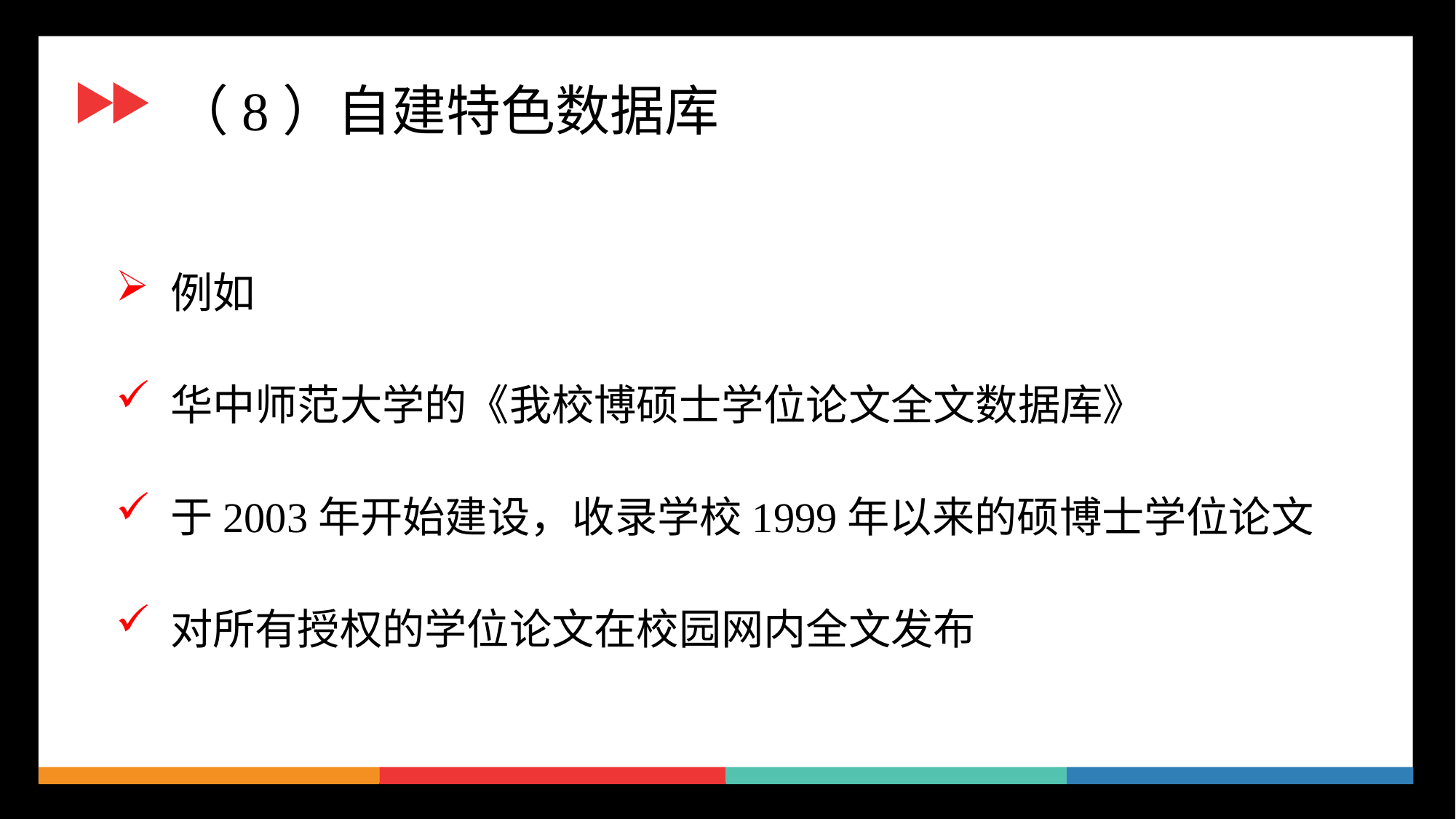

（8）自建特色数据库

例如
华中师范大学的《我校博硕士学位论文全文数据库》
于2003年开始建设，收录学校1999年以来的硕博士学位论文
对所有授权的学位论文在校园网内全文发布